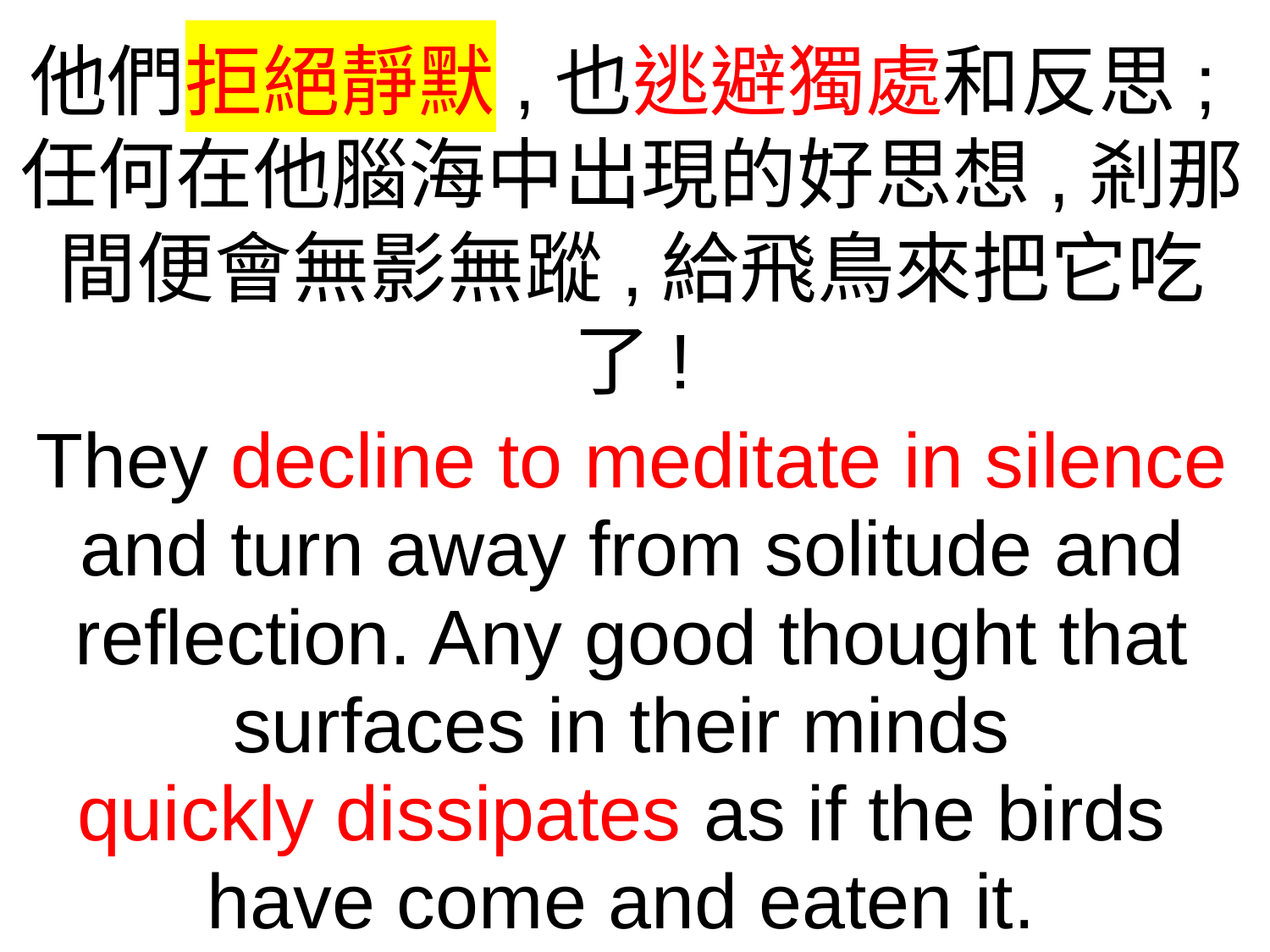

他們拒絕靜默,也逃避獨處和反思;任何在他腦海中出現的好思想,剎那間便會無影無蹤,給飛鳥來把它吃了!
They decline to meditate in silence and turn away from solitude and reflection. Any good thought that surfaces in their minds
quickly dissipates as if the birds
have come and eaten it.